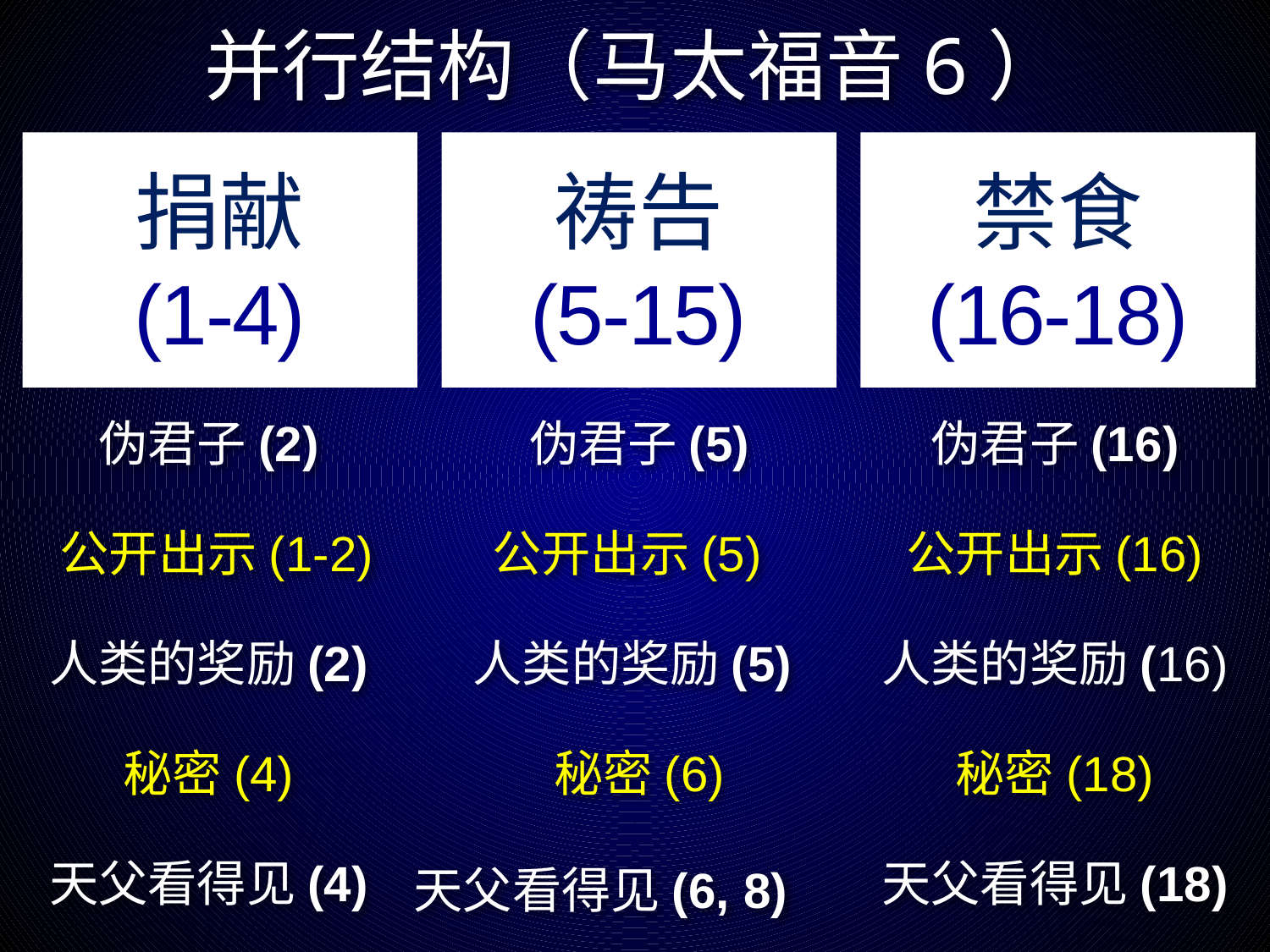

# 并行结构（马太福音6）
捐献
(1-4)
祷告
(5-15)
禁食
(16-18)
伪君子(2)
伪君子(5)
伪君子(16)
公开出示(1-2)
公开出示(5)
公开出示(16)
人类的奖励(2)
人类的奖励(5)
人类的奖励(16)
秘密(4)
秘密(6)
秘密(18)
天父看得见(4)
天父看得见(18)
天父看得见(6, 8)